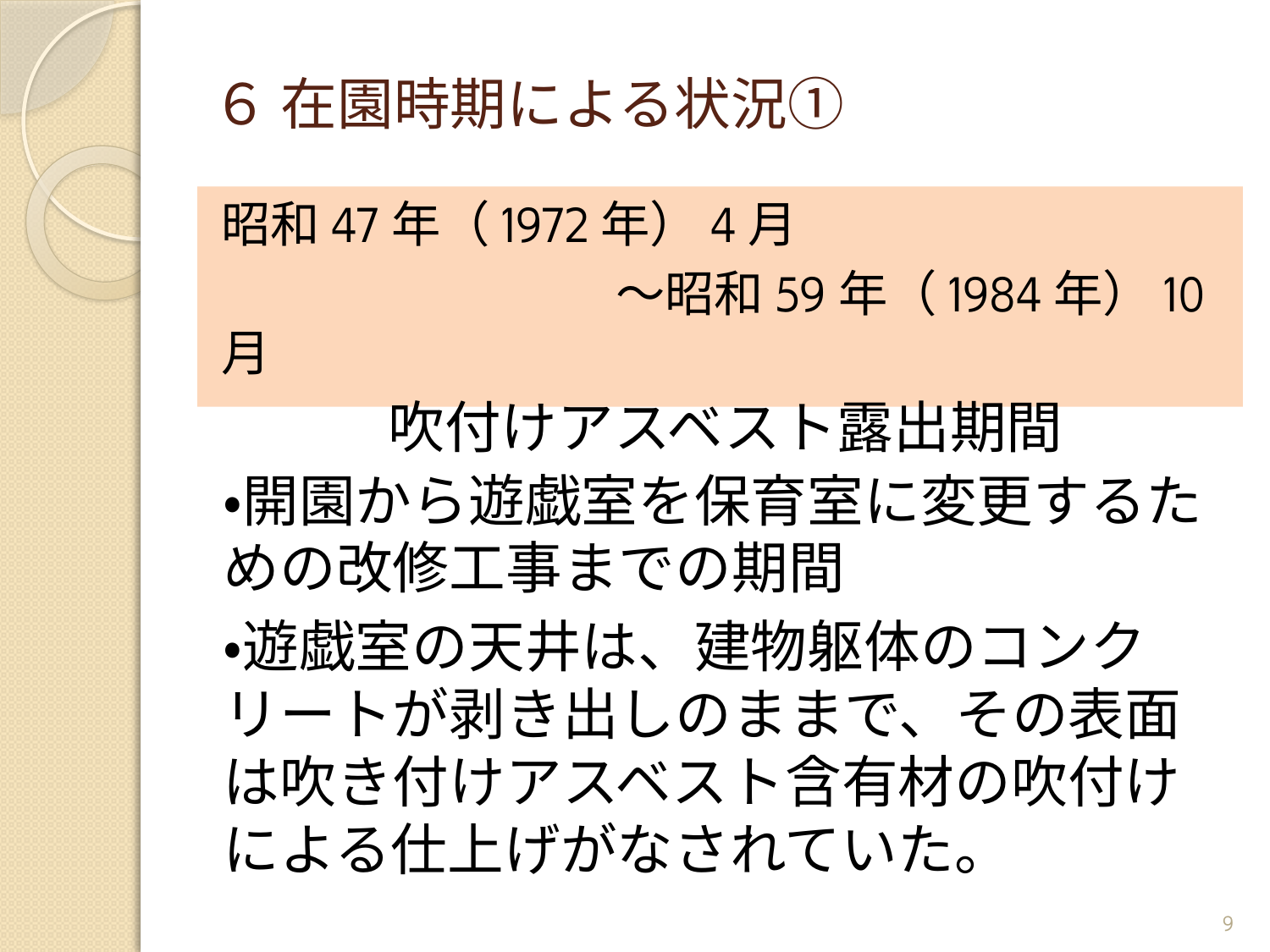

# ６ 在園時期による状況①
昭和47年（1972年）4月
　　　　　　　　～昭和59年（1984年）10月
吹付けアスベスト露出期間
・開園から遊戯室を保育室に変更するための改修工事までの期間
・遊戯室の天井は、建物躯体のコンクリートが剥き出しのままで、その表面は吹き付けアスベスト含有材の吹付けによる仕上げがなされていた。

9